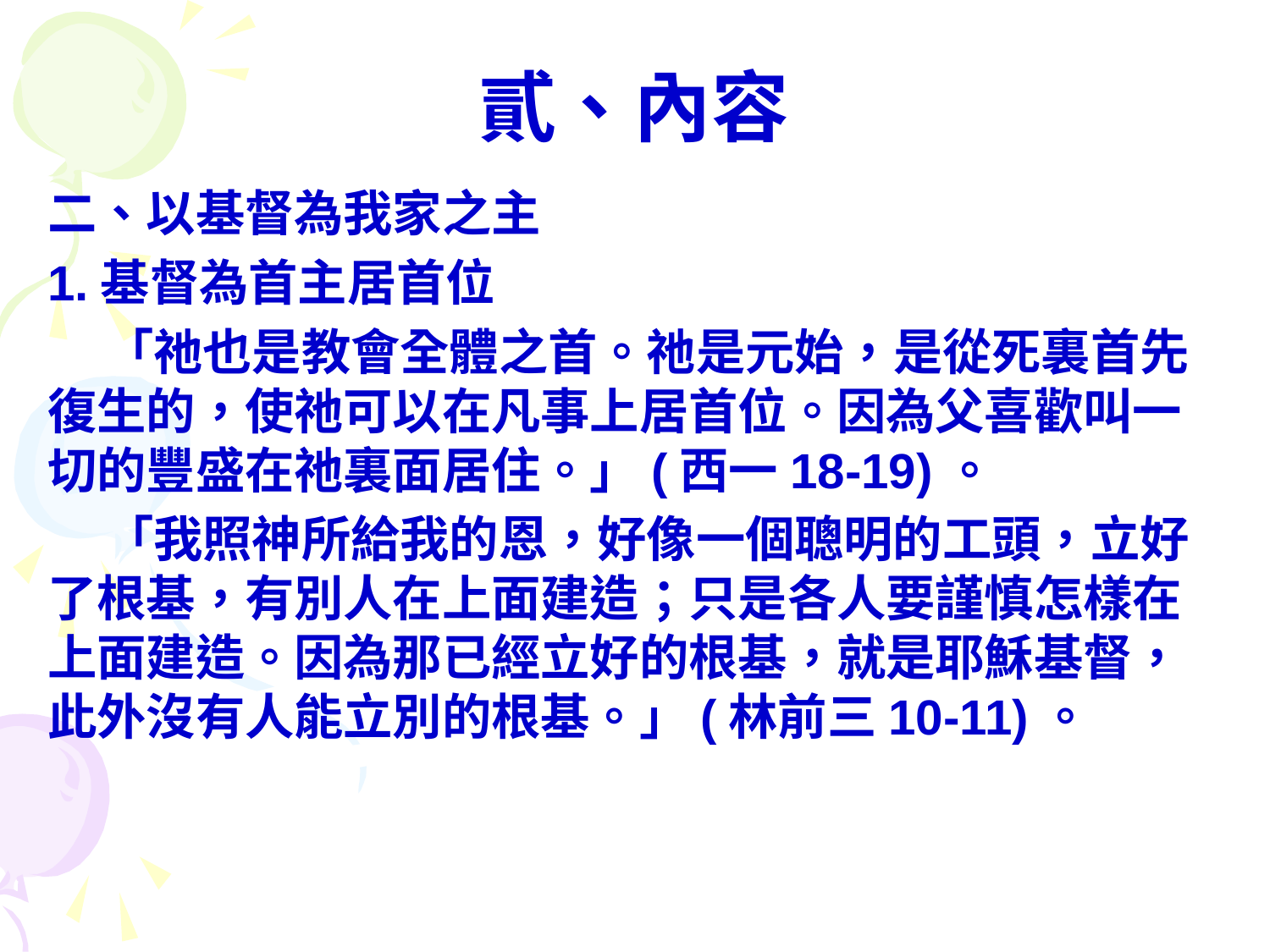

# 貳、內容
二、以基督為我家之主
1.基督為首主居首位
    「祂也是教會全體之首。祂是元始，是從死裏首先復生的，使祂可以在凡事上居首位。因為父喜歡叫一切的豐盛在祂裏面居住。」(西一18-19)。
    「我照神所給我的恩，好像一個聰明的工頭，立好了根基，有別人在上面建造；只是各人要謹慎怎樣在上面建造。因為那已經立好的根基，就是耶穌基督，此外沒有人能立別的根基。」(林前三10-11)。